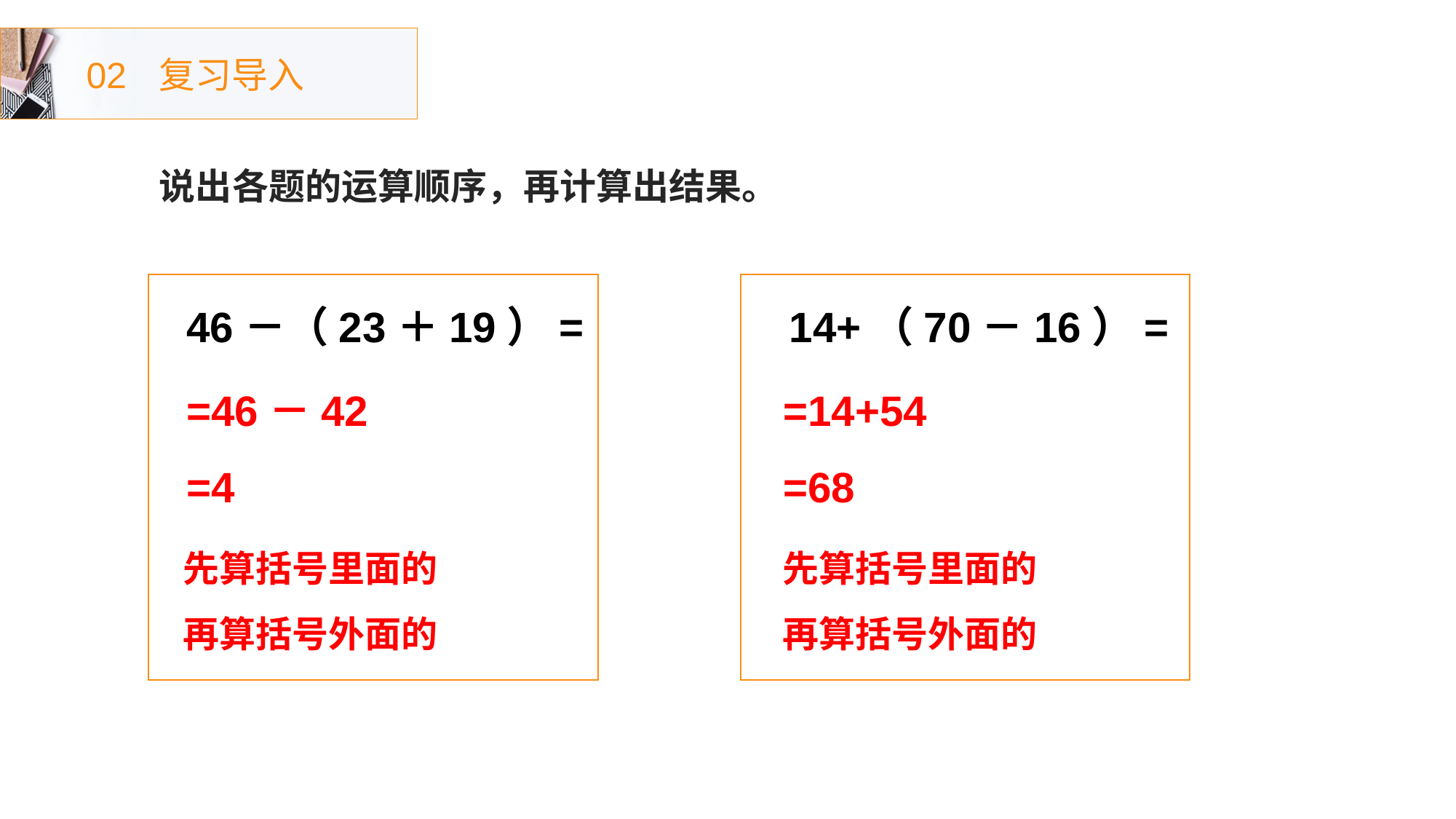

02
复习导入
说出各题的运算顺序，再计算出结果。

46－（23＋19）=
14+（70－16）=
=46－42
=4
=14+54
=68
先算括号里面的
再算括号外面的
先算括号里面的
再算括号外面的